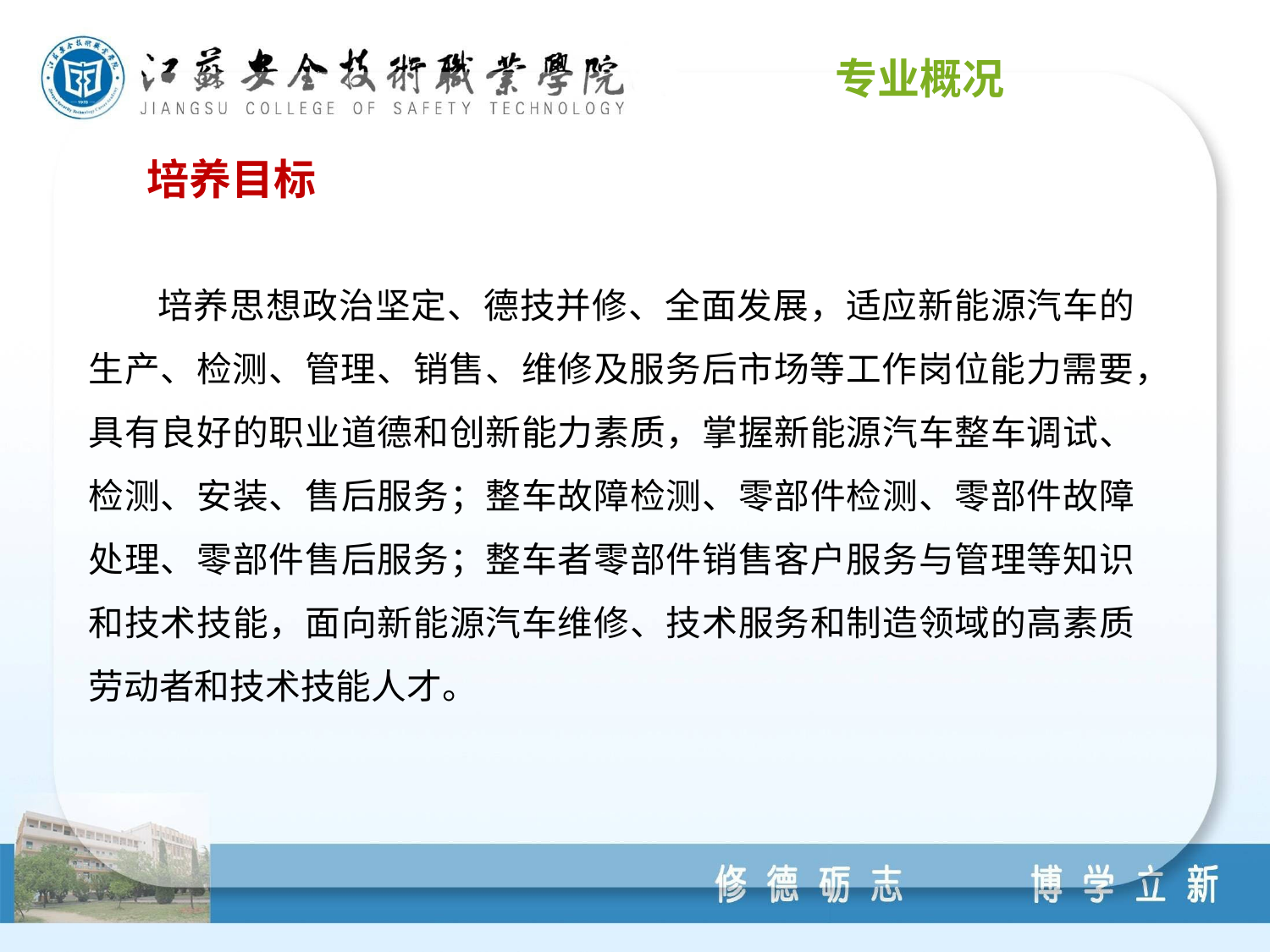

专业概况
培养目标
  培养思想政治坚定、德技并修、全面发展，适应新能源汽车的生产、检测、管理、销售、维修及服务后市场等工作岗位能力需要，具有良好的职业道德和创新能力素质，掌握新能源汽车整车调试、检测、安装、售后服务；整车故障检测、零部件检测、零部件故障处理、零部件售后服务；整车者零部件销售客户服务与管理等知识和技术技能，面向新能源汽车维修、技术服务和制造领域的高素质劳动者和技术技能人才。